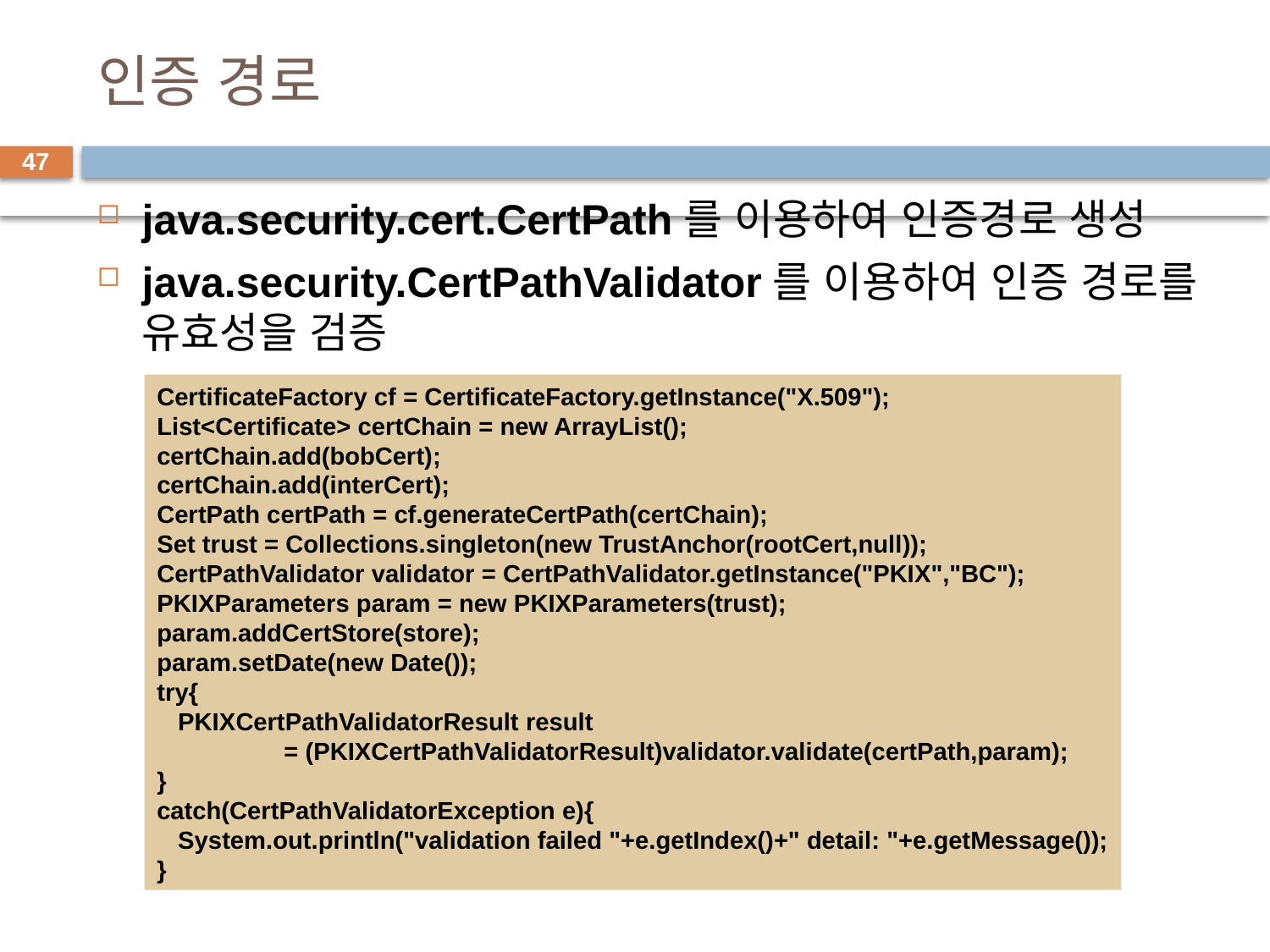

# 인증 경로
47
java.security.cert.CertPath를 이용하여 인증경로 생성
java.security.CertPathValidator를 이용하여 인증 경로를 유효성을 검증
CertificateFactory cf = CertificateFactory.getInstance("X.509");
List<Certificate> certChain = new ArrayList();
certChain.add(bobCert);
certChain.add(interCert);
CertPath certPath = cf.generateCertPath(certChain);
Set trust = Collections.singleton(new TrustAnchor(rootCert,null));
CertPathValidator validator = CertPathValidator.getInstance("PKIX","BC");
PKIXParameters param = new PKIXParameters(trust);
param.addCertStore(store);
param.setDate(new Date());
try{
   PKIXCertPathValidatorResult result
	= (PKIXCertPathValidatorResult)validator.validate(certPath,param);
}
catch(CertPathValidatorException e){
   System.out.println("validation failed "+e.getIndex()+" detail: "+e.getMessage());
}